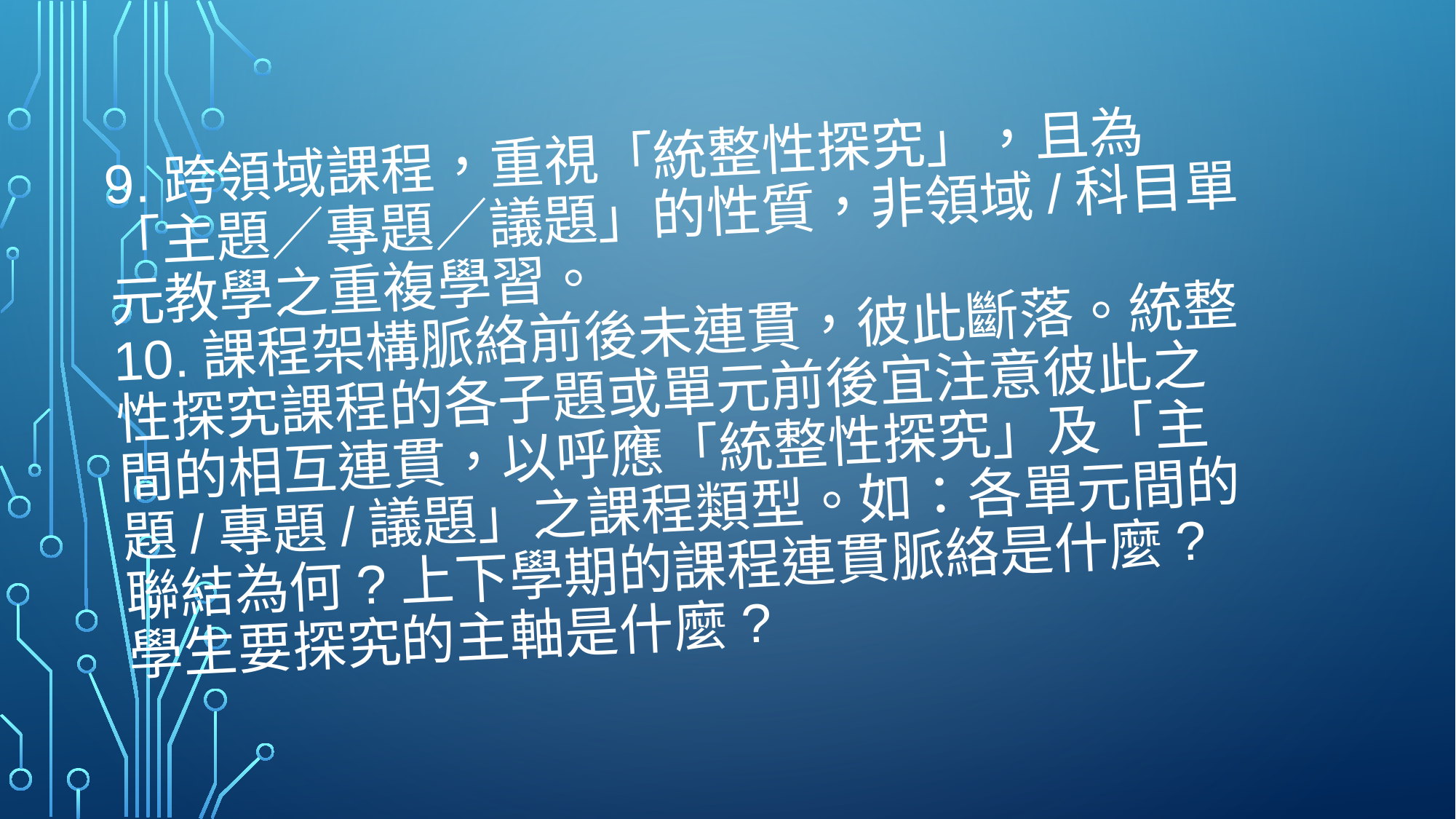

# 9.跨領域課程，重視「統整性探究」，且為「主題／專題／議題」的性質，非領域/科目單元教學之重複學習。 10.課程架構脈絡前後未連貫，彼此斷落。統整性探究課程的各子題或單元前後宜注意彼此之間的相互連貫，以呼應「統整性探究」及「主題/專題/議題」之課程類型。如：各單元間的聯結為何?上下學期的課程連貫脈絡是什麼? 學生要探究的主軸是什麼?